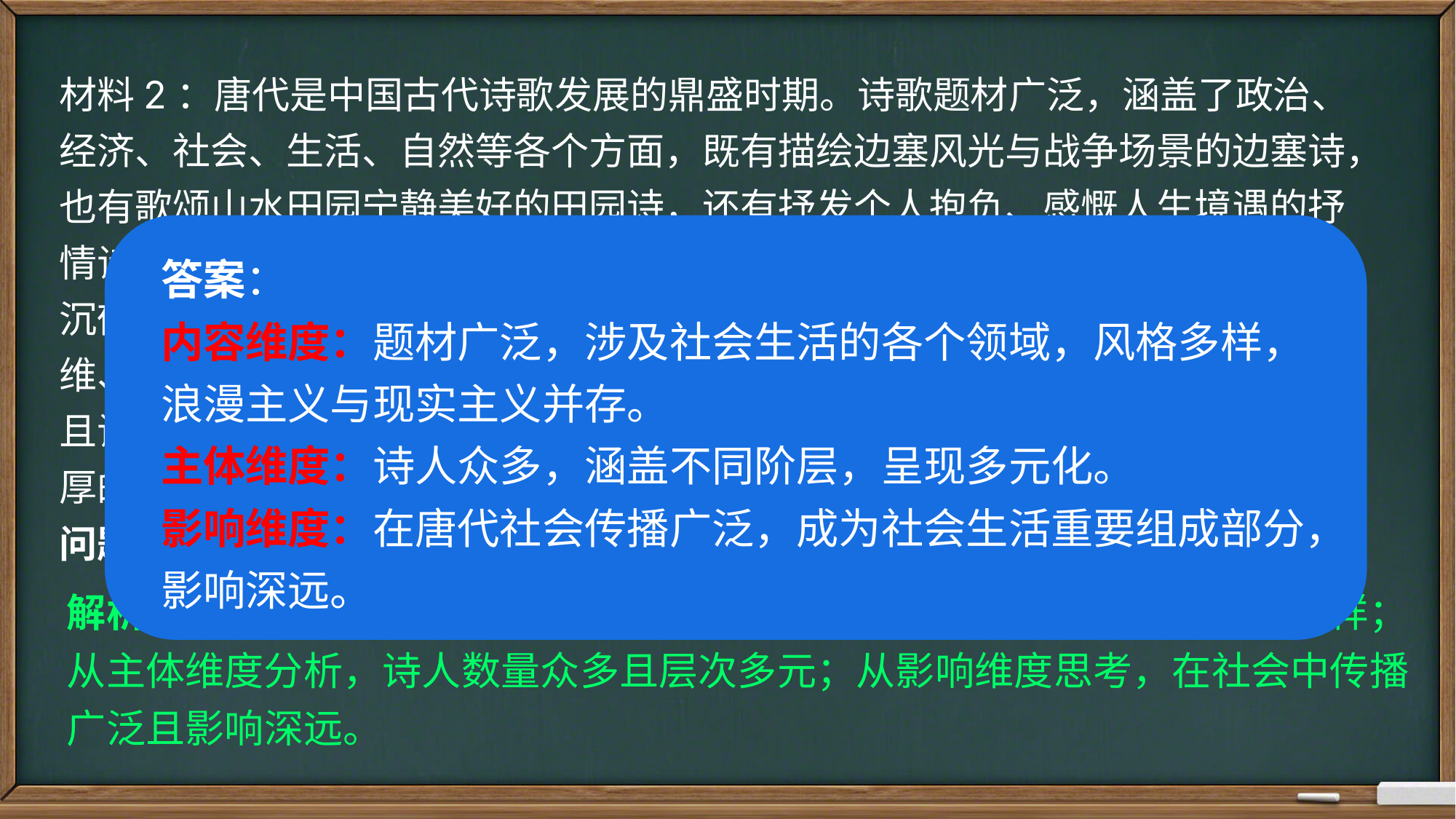

材料2：唐代是中国古代诗歌发展的鼎盛时期。诗歌题材广泛，涵盖了政治、经济、社会、生活、自然等各个方面，既有描绘边塞风光与战争场景的边塞诗，也有歌颂山水田园宁静美好的田园诗，还有抒发个人抱负、感慨人生境遇的抒情诗等。从诗歌风格来看，李白的诗豪放飘逸，充满浪漫主义色彩；杜甫的诗沉郁顿挫，具有强烈的现实主义精神。唐代诗人众多，不仅有李白、杜甫、王维、白居易等著名诗人，还有大量中小诗人，他们共同推动了诗歌的繁荣。而且诗歌在唐代社会广泛传播，上至帝王将相，下至普通百姓，都对诗歌有着浓厚的兴趣，诗歌成为了社交、娱乐等活动的重要组成部分。
问题：根据材料，概括唐代诗歌发展的特点。

答案：
内容维度：题材广泛，涉及社会生活的各个领域，风格多样，浪漫主义与现实主义并存。
主体维度：诗人众多，涵盖不同阶层，呈现多元化。
影响维度：在唐代社会传播广泛，成为社会生活重要组成部分，影响深远。
解析：依据课件中特点类答题术语对应分析。从内容维度看，题材丰富多样；从主体维度分析，诗人数量众多且层次多元；从影响维度思考，在社会中传播广泛且影响深远。